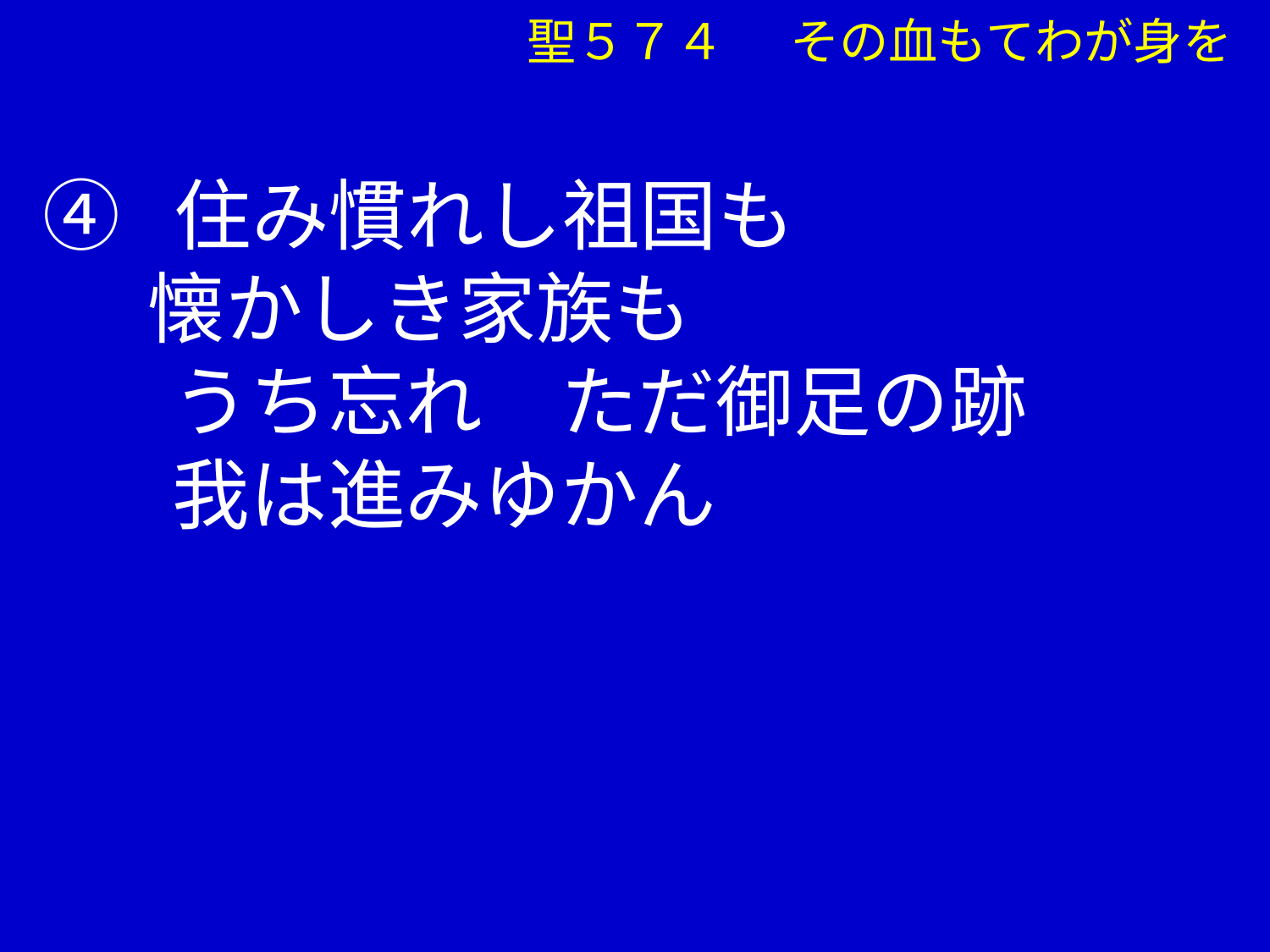

聖５７４      その血もてわが身を
④  住み慣れし祖国も
     懐かしき家族も
　   うち忘れ　ただ御足の跡
　   我は進みゆかん